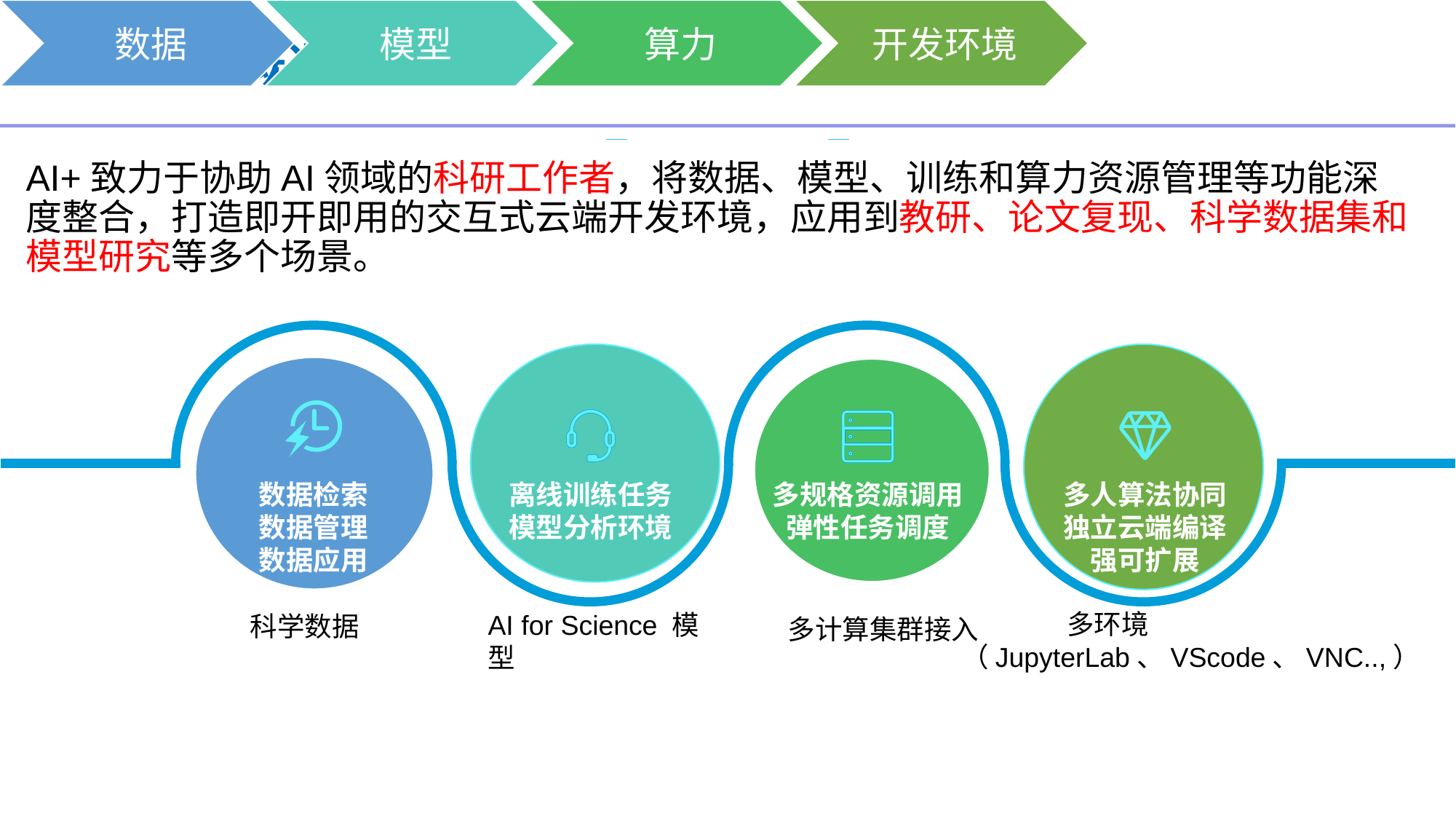

# AI+平台概况
AI+致力于协助AI领域的科研工作者，将数据、模型、训练和算力资源管理等功能深度整合，打造即开即用的交互式云端开发环境，应用到教研、论文复现、科学数据集和模型研究等多个场景。

数据检索
数据管理
数据应用
离线训练任务
模型分析环境
多规格资源调用
弹性任务调度
多人算法协同
独立云端编译
强可扩展
                多环境
（JupyterLab、VScode、VNC..,）
AI for Science 模型
科学数据
多计算集群接入
数据
模型
算力
开发环境